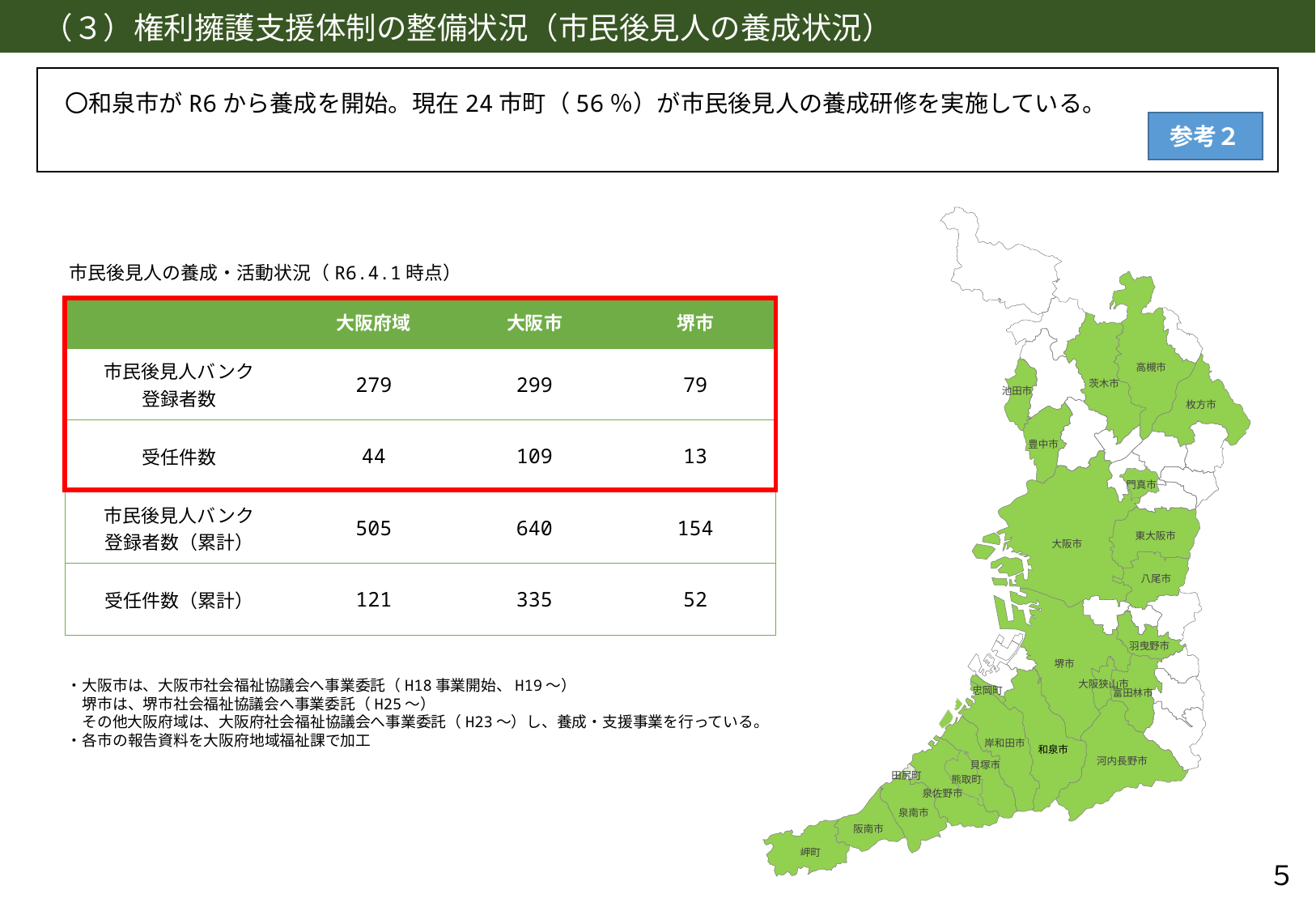

# （３）権利擁護支援体制の整備状況（市民後見人の養成状況）

〇和泉市がR6から養成を開始。現在24市町（56％）が市民後見人の養成研修を実施している。
参考２

高槻市
茨木市
池田市
枚方市
豊中市
門真市
東大阪市
大阪市
八尾市
羽曳野市
堺市
大阪狭山市
忠岡町
富田林市
岸和田市
和泉市
河内長野市
貝塚市
田尻町
熊取町
泉佐野市
泉南市
阪南市
岬町
市民後見人の養成・活動状況（R6.4.1時点）
|  | 大阪府域 | 大阪市 | 堺市 |
| --- | --- | --- | --- |
| 市民後見人バンク 登録者数 | 279 | 299 | 79 |
| 受任件数 | 44 | 109 | 13 |
| 市民後見人バンク 登録者数（累計） | 505 | 640 | 154 |
| 受任件数（累計） | 121 | 335 | 52 |

・大阪市は、大阪市社会福祉協議会へ事業委託（H18事業開始、H19～）
　堺市は、堺市社会福祉協議会へ事業委託（H25～）
　その他大阪府域は、大阪府社会福祉協議会へ事業委託（H23～）し、養成・支援事業を行っている。
・各市の報告資料を大阪府地域福祉課で加工
５